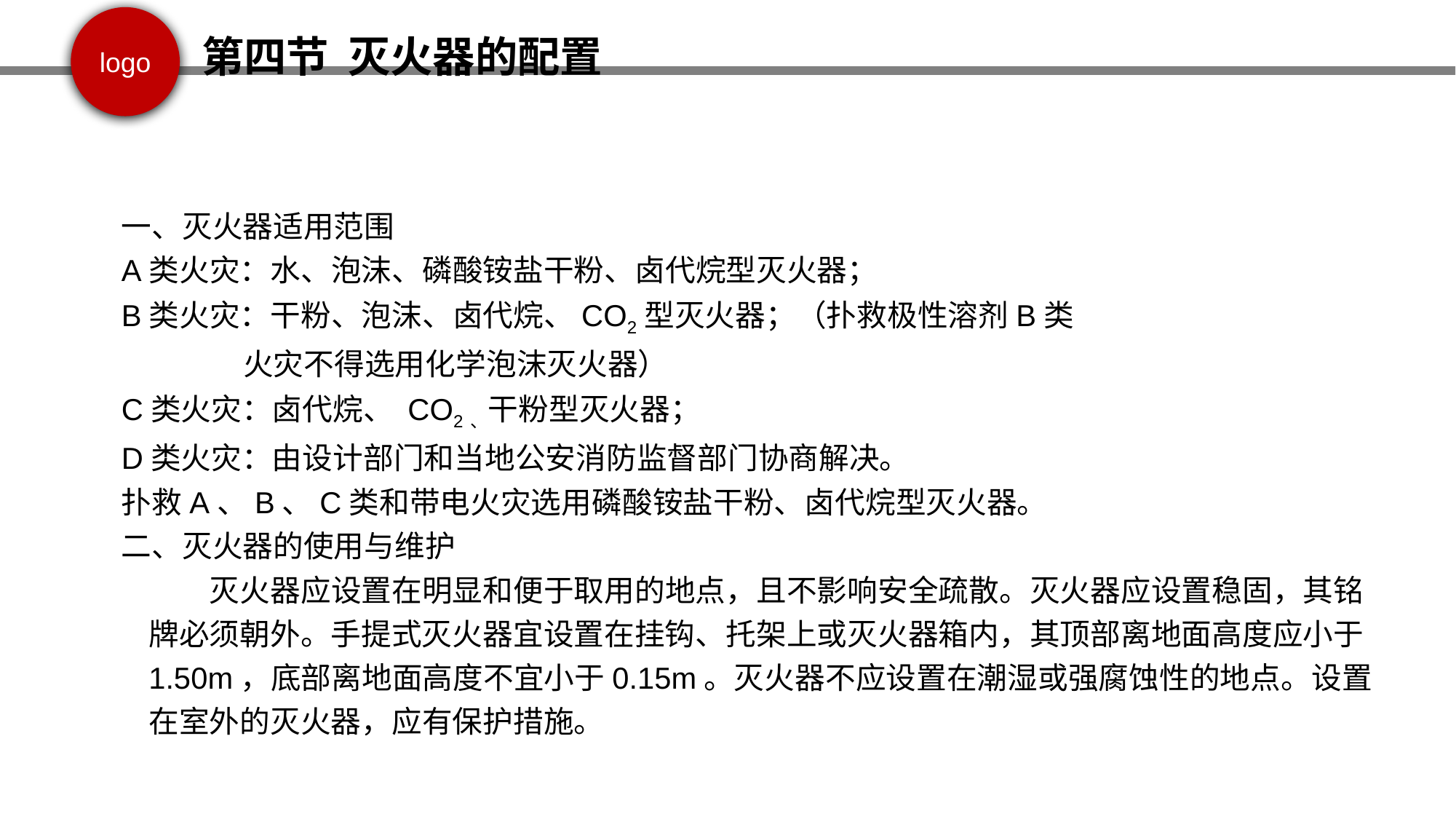

第四节  灭火器的配置
一、灭火器适用范围
A类火灾：水、泡沫、磷酸铵盐干粉、卤代烷型灭火器；
B类火灾：干粉、泡沫、卤代烷、CO2型灭火器；（扑救极性溶剂B类
                 火灾不得选用化学泡沫灭火器）
C类火灾：卤代烷、 CO2、干粉型灭火器；
D类火灾：由设计部门和当地公安消防监督部门协商解决。
扑救A、B、C类和带电火灾选用磷酸铵盐干粉、卤代烷型灭火器。
二、灭火器的使用与维护
            灭火器应设置在明显和便于取用的地点，且不影响安全疏散。灭火器应设置稳固，其铭牌必须朝外。手提式灭火器宜设置在挂钩、托架上或灭火器箱内，其顶部离地面高度应小于1.50m，底部离地面高度不宜小于0.15m。灭火器不应设置在潮湿或强腐蚀性的地点。设置在室外的灭火器，应有保护措施。